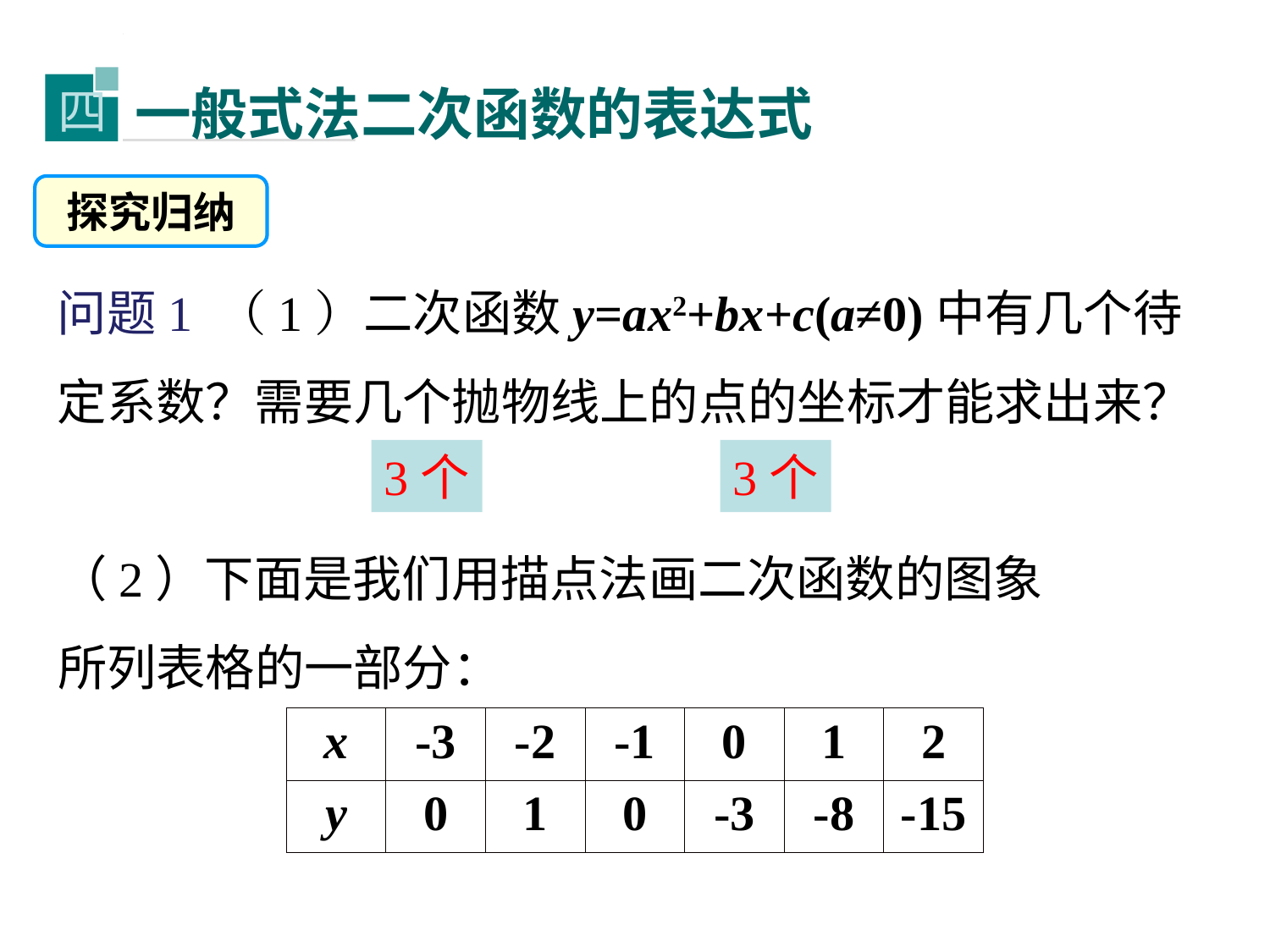

一般式法二次函数的表达式
四

探究归纳
问题1 （1）二次函数y=ax2+bx+c(a≠0)中有几个待定系数？需要几个抛物线上的点的坐标才能求出来？
3个
3个
（2）下面是我们用描点法画二次函数的图象所列表格的一部分：
| x | -3 | -2 | -1 | 0 | 1 | 2 |
| --- | --- | --- | --- | --- | --- | --- |
| y | 0 | 1 | 0 | -3 | -8 | -15 |